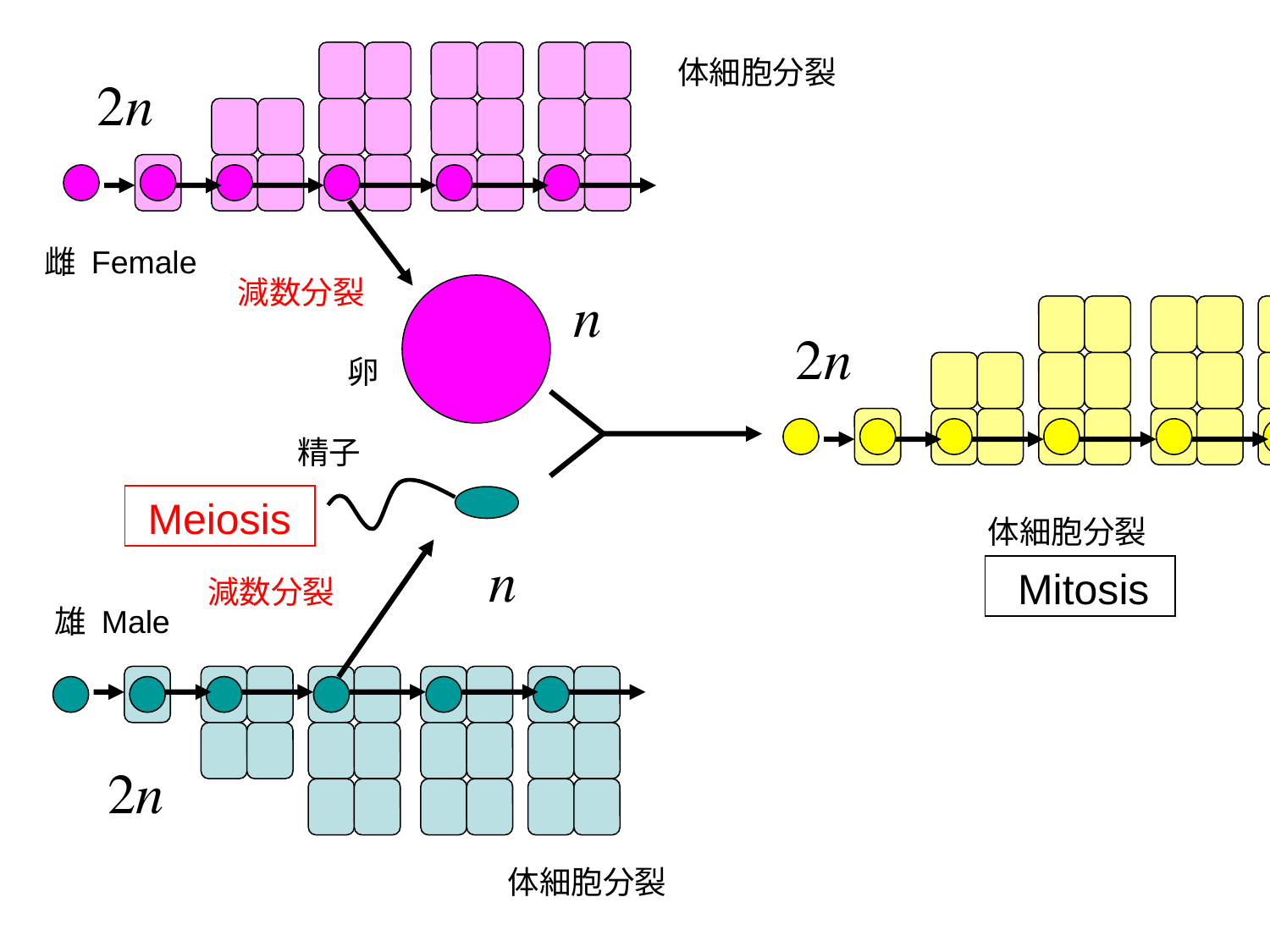

体細胞分裂
2n

雌 Female
雄 Male
減数分裂
減数分裂

n

2n
卵
精子

Meiosis
体細胞分裂

n
Mitosis

2n
体細胞分裂